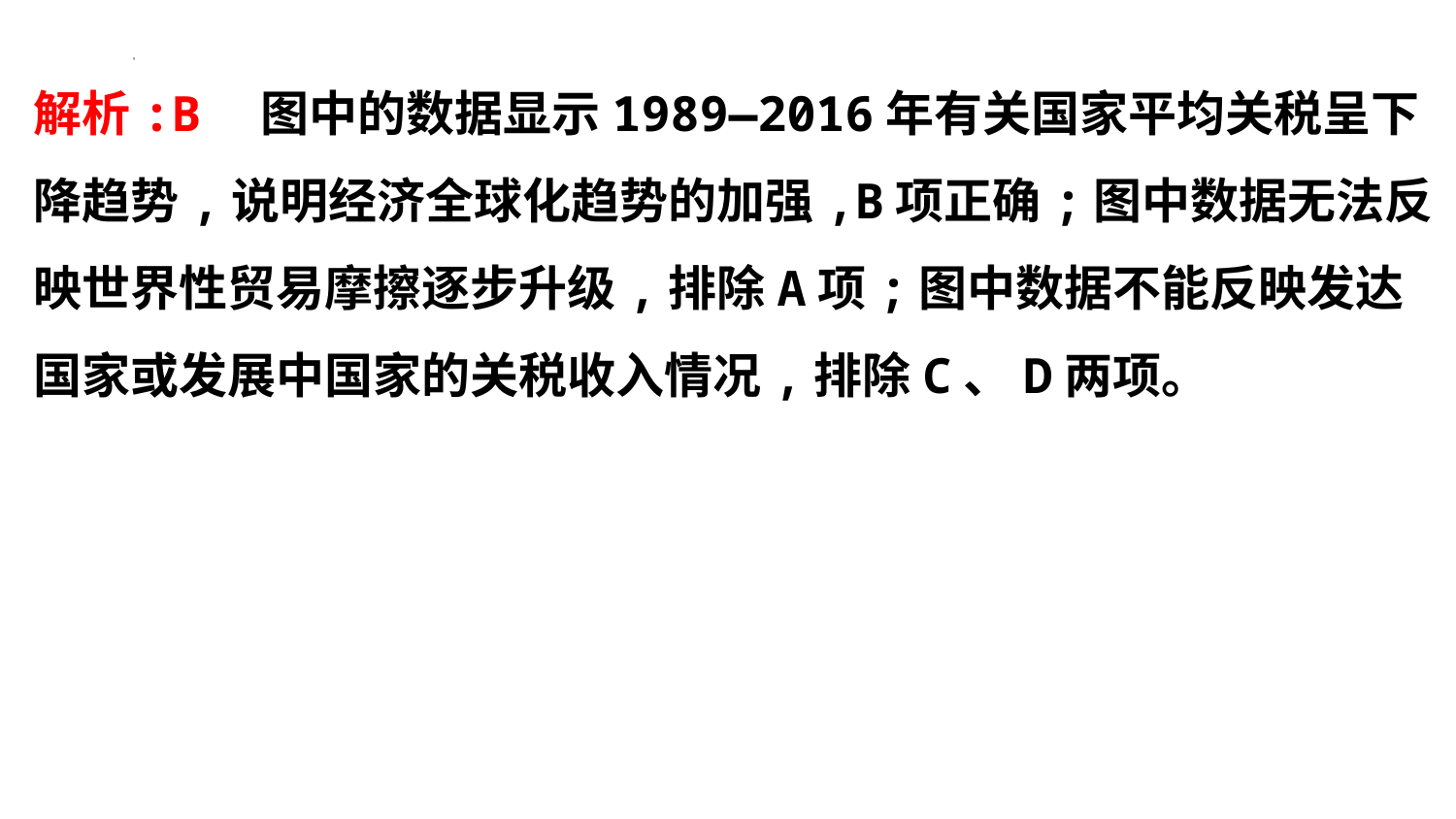

解析:B　图中的数据显示1989—2016年有关国家平均关税呈下降趋势,说明经济全球化趋势的加强,B项正确;图中数据无法反映世界性贸易摩擦逐步升级,排除A项;图中数据不能反映发达国家或发展中国家的关税收入情况,排除C、D两项。